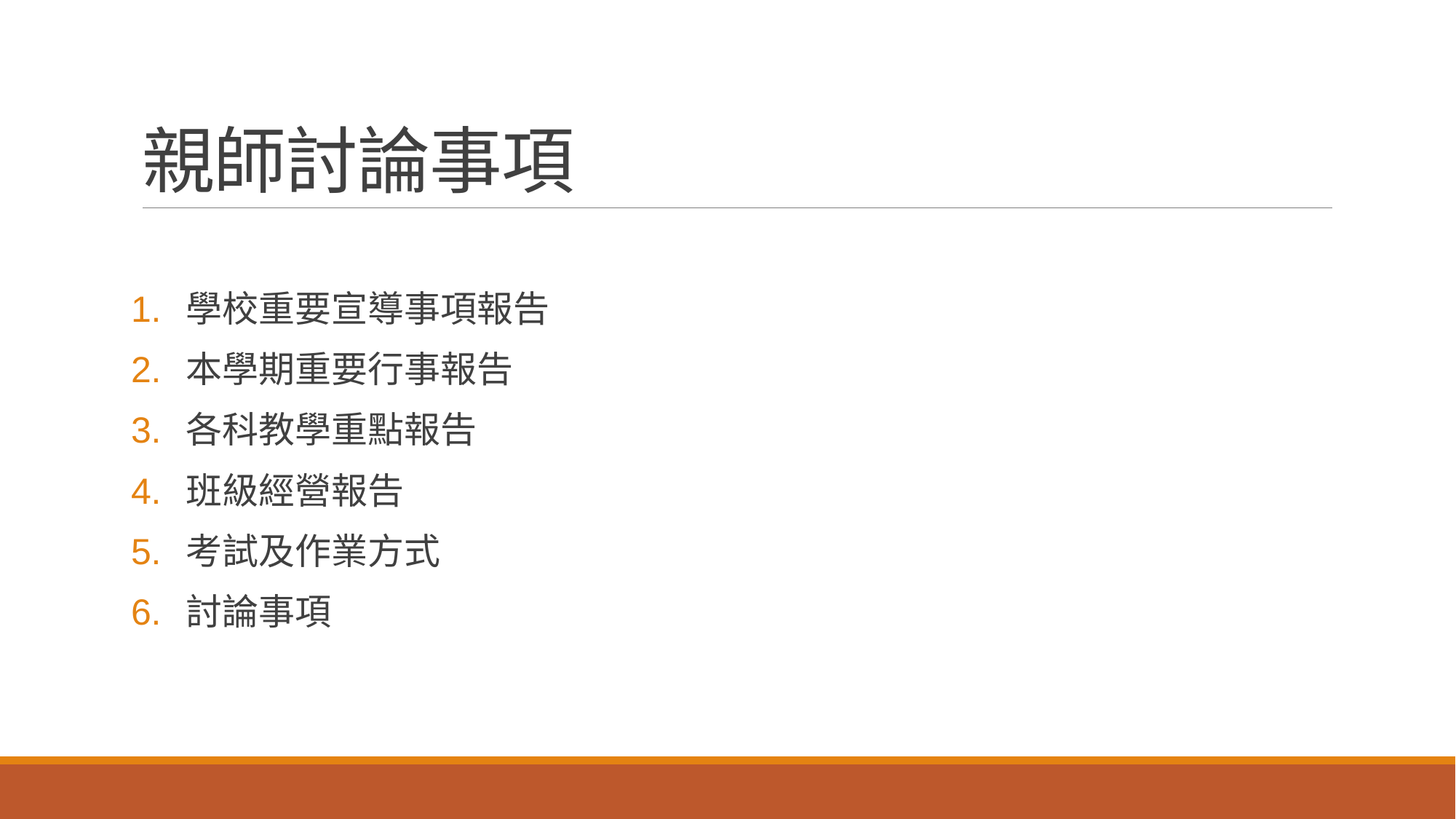

# 親師討論事項

學校重要宣導事項報告
本學期重要行事報告
各科教學重點報告
班級經營報告
考試及作業方式
討論事項